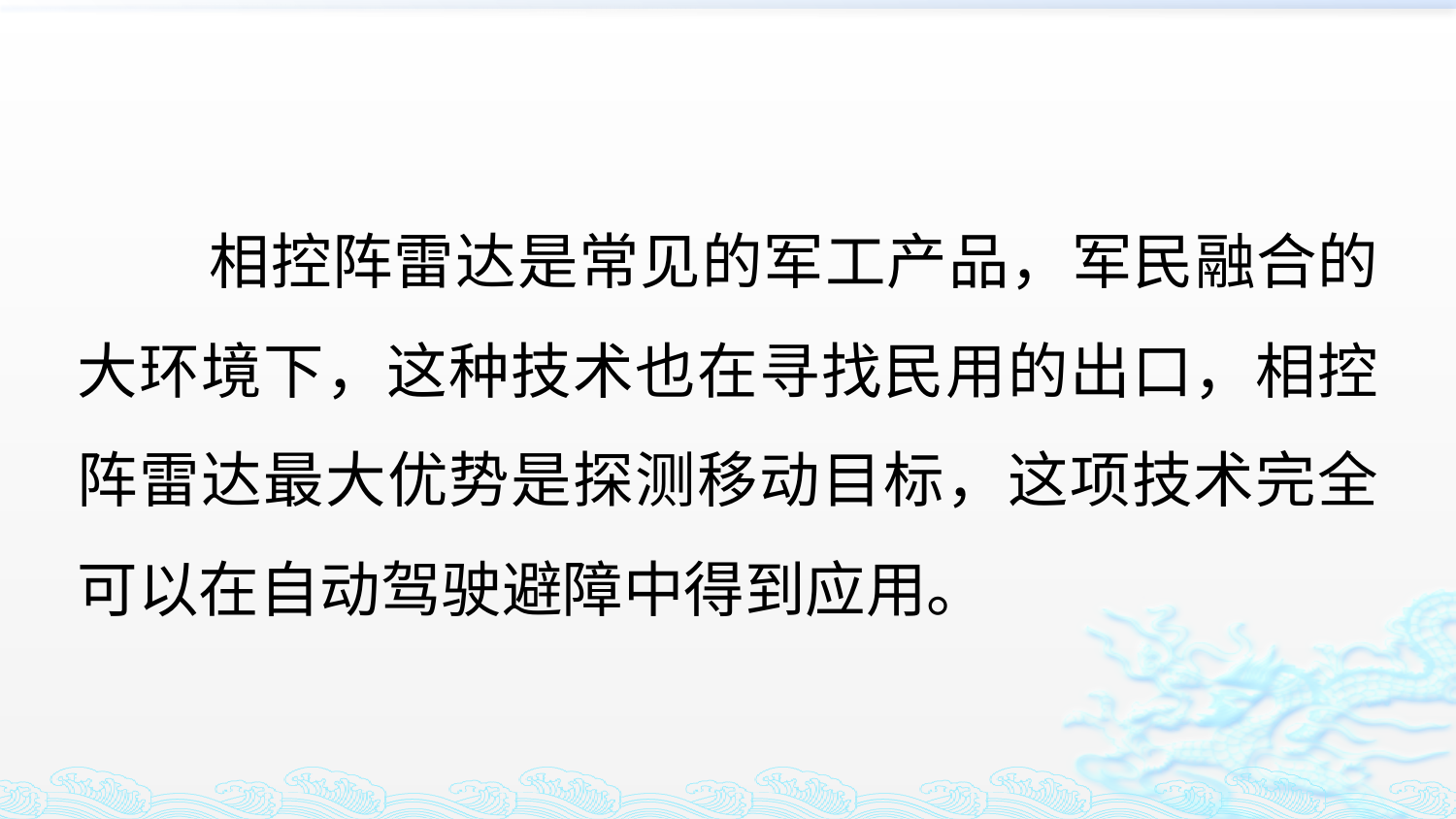

相控阵雷达是常见的军工产品，军民融合的大环境下，这种技术也在寻找民用的出口，相控阵雷达最大优势是探测移动目标，这项技术完全可以在自动驾驶避障中得到应用。